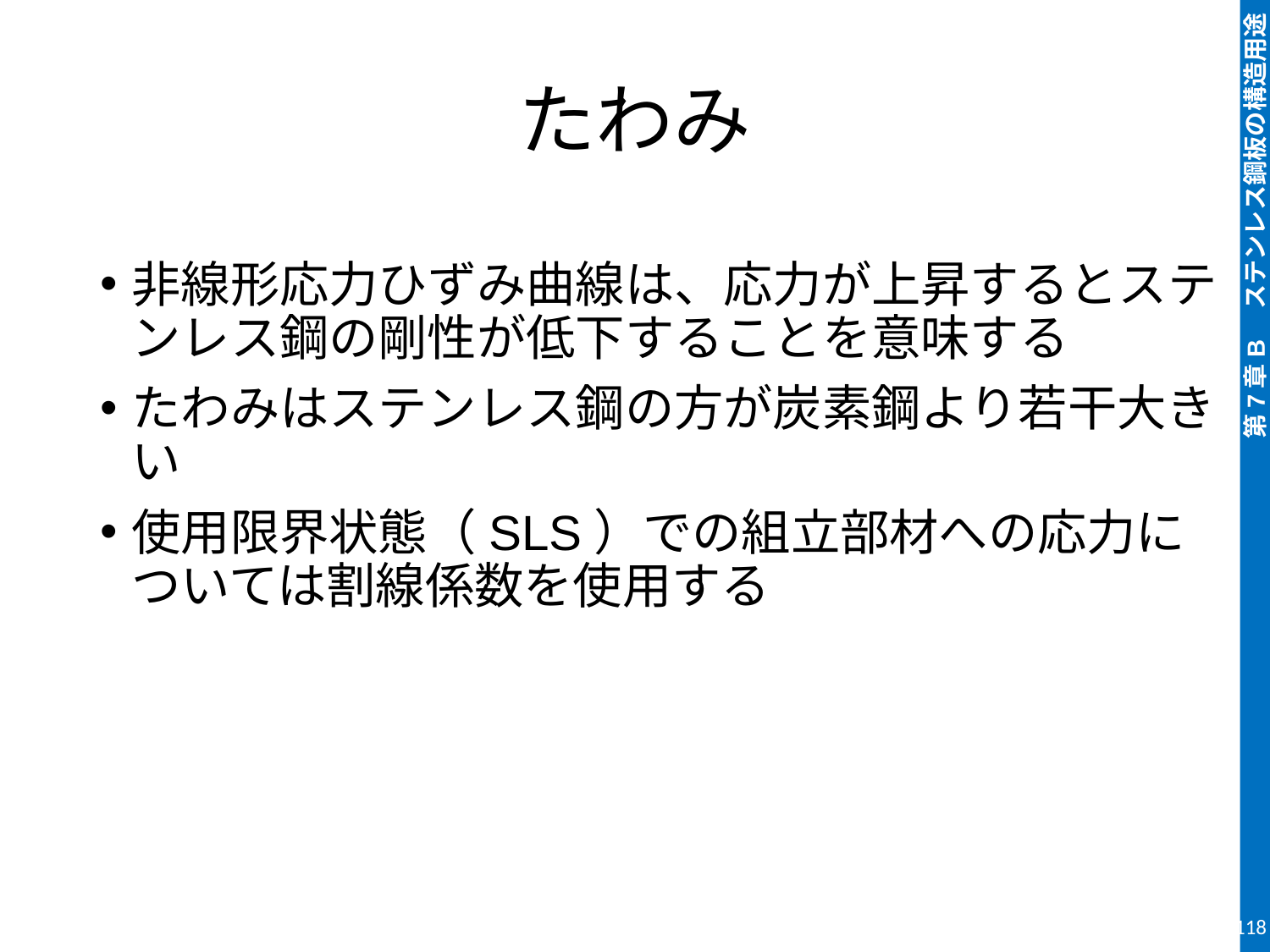

# たわみ
非線形応力ひずみ曲線は、応力が上昇するとステンレス鋼の剛性が低下することを意味する
たわみはステンレス鋼の方が炭素鋼より若干大きい
使用限界状態（SLS）での組立部材への応力については割線係数を使用する
118